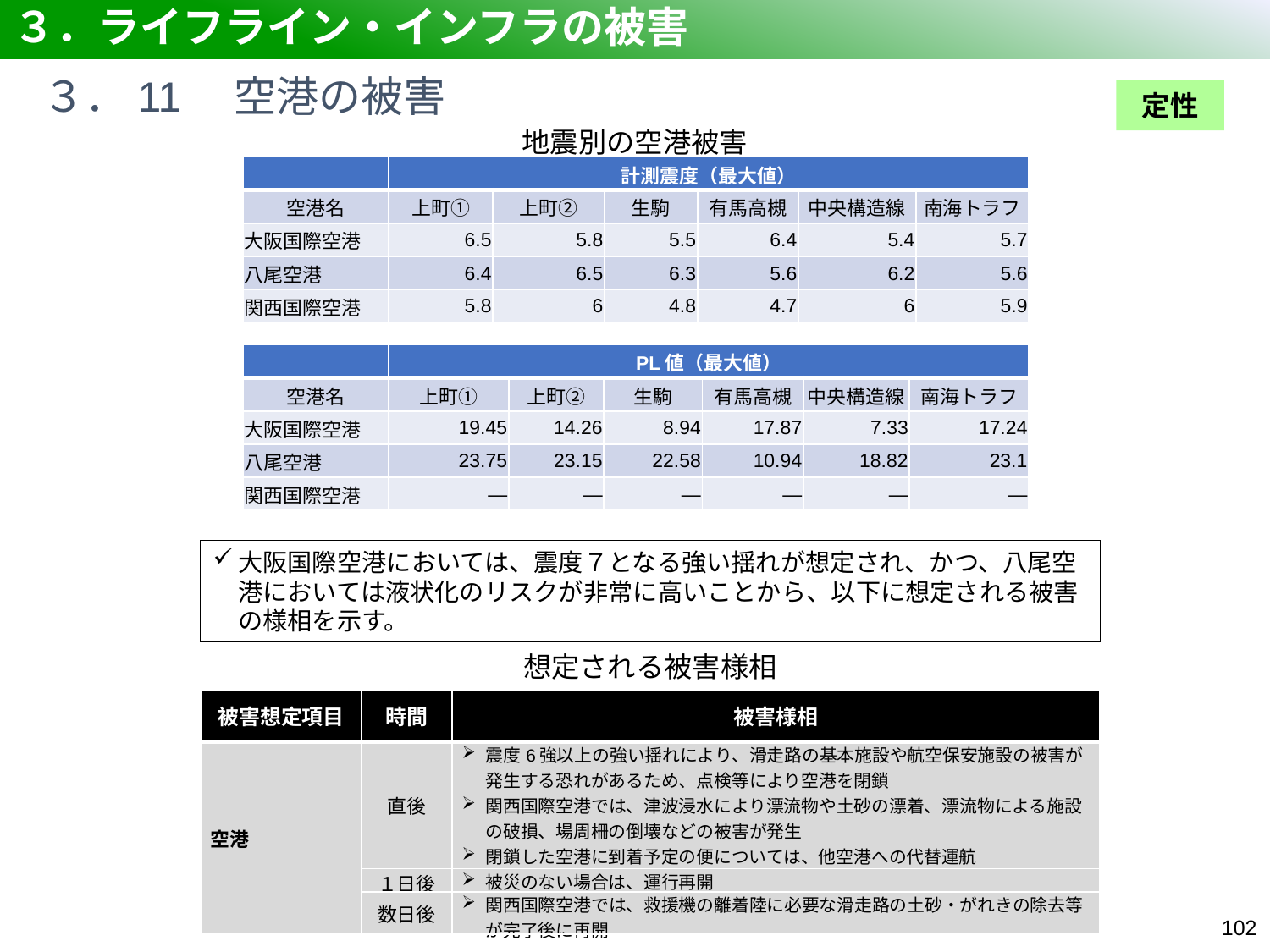

# ３．ライフライン・インフラの被害
３．11　空港の被害
定性
地震別の空港被害
|  | 計測震度（最大値） |  |  |  |  |  |
| --- | --- | --- | --- | --- | --- | --- |
| 空港名 | 上町① | 上町② | 生駒 | 有馬高槻 | 中央構造線 | 南海トラフ |
| 大阪国際空港 | 6.5 | 5.8 | 5.5 | 6.4 | 5.4 | 5.7 |
| 八尾空港 | 6.4 | 6.5 | 6.3 | 5.6 | 6.2 | 5.6 |
| 関西国際空港 | 5.8 | 6 | 4.8 | 4.7 | 6 | 5.9 |
|  | PL値（最大値） |  |  |  |  |  |
| --- | --- | --- | --- | --- | --- | --- |
| 空港名 | 上町① | 上町② | 生駒 | 有馬高槻 | 中央構造線 | 南海トラフ |
| 大阪国際空港 | 19.45 | 14.26 | 8.94 | 17.87 | 7.33 | 17.24 |
| 八尾空港 | 23.75 | 23.15 | 22.58 | 10.94 | 18.82 | 23.1 |
| 関西国際空港 | ― | ― | ― | ― | ― | ― |
大阪国際空港においては、震度７となる強い揺れが想定され、かつ、八尾空港においては液状化のリスクが非常に高いことから、以下に想定される被害の様相を示す。
想定される被害様相
| 被害想定項目 | 時間 | 被害様相 |
| --- | --- | --- |
| 空港 | 直後 | 震度6強以上の強い揺れにより、滑走路の基本施設や航空保安施設の被害が発生する恐れがあるため、点検等により空港を閉鎖 関西国際空港では、津波浸水により漂流物や土砂の漂着、漂流物による施設の破損、場周柵の倒壊などの被害が発生 閉鎖した空港に到着予定の便については、他空港への代替運航 空港閉鎖により帰宅困難者が発生 |
|  | １日後 | 被災のない場合は、運行再開 |
|  | 数日後 | 関西国際空港では、救援機の離着陸に必要な滑走路の土砂・がれきの除去等が完了後に再開 |
102